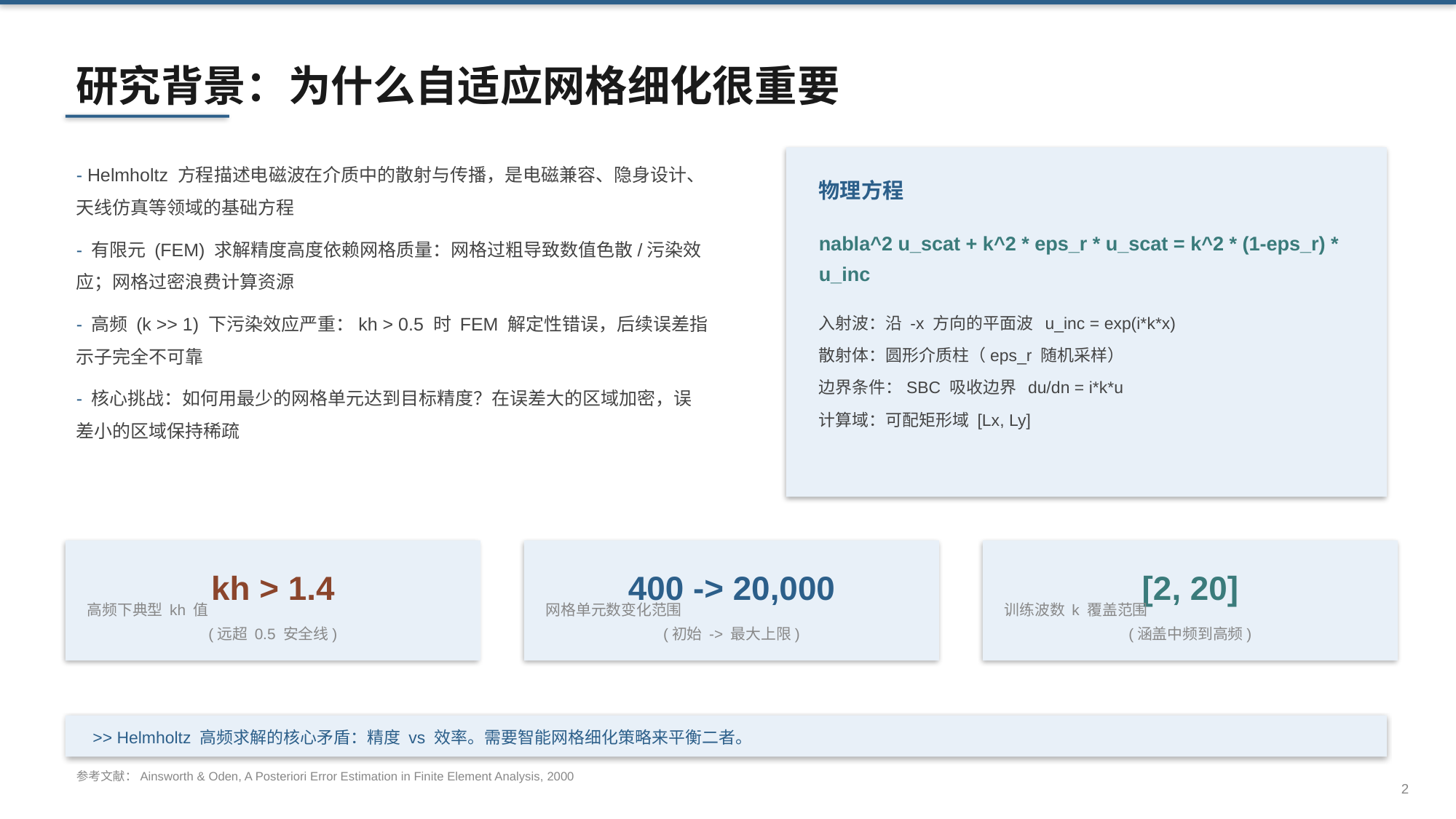

研究背景：为什么自适应网格细化很重要

- Helmholtz 方程描述电磁波在介质中的散射与传播，是电磁兼容、隐身设计、天线仿真等领域的基础方程
- 有限元 (FEM) 求解精度高度依赖网格质量：网格过粗导致数值色散/污染效应；网格过密浪费计算资源
- 高频 (k >> 1) 下污染效应严重：kh > 0.5 时 FEM 解定性错误，后续误差指示子完全不可靠
- 核心挑战：如何用最少的网格单元达到目标精度？在误差大的区域加密，误差小的区域保持稀疏

物理方程

nabla^2 u_scat + k^2 * eps_r * u_scat = k^2 * (1-eps_r) * u_inc

入射波：沿 -x 方向的平面波  u_inc = exp(i*k*x)
散射体：圆形介质柱（eps_r 随机采样）
边界条件：SBC 吸收边界  du/dn = i*k*u
计算域：可配矩形域 [Lx, Ly]

kh > 1.4
400 -> 20,000
[2, 20]
高频下典型 kh 值
(远超 0.5 安全线)
网格单元数变化范围
(初始 -> 最大上限)
训练波数 k 覆盖范围
(涵盖中频到高频)

>> Helmholtz 高频求解的核心矛盾：精度 vs 效率。需要智能网格细化策略来平衡二者。
参考文献：Ainsworth & Oden, A Posteriori Error Estimation in Finite Element Analysis, 2000
2